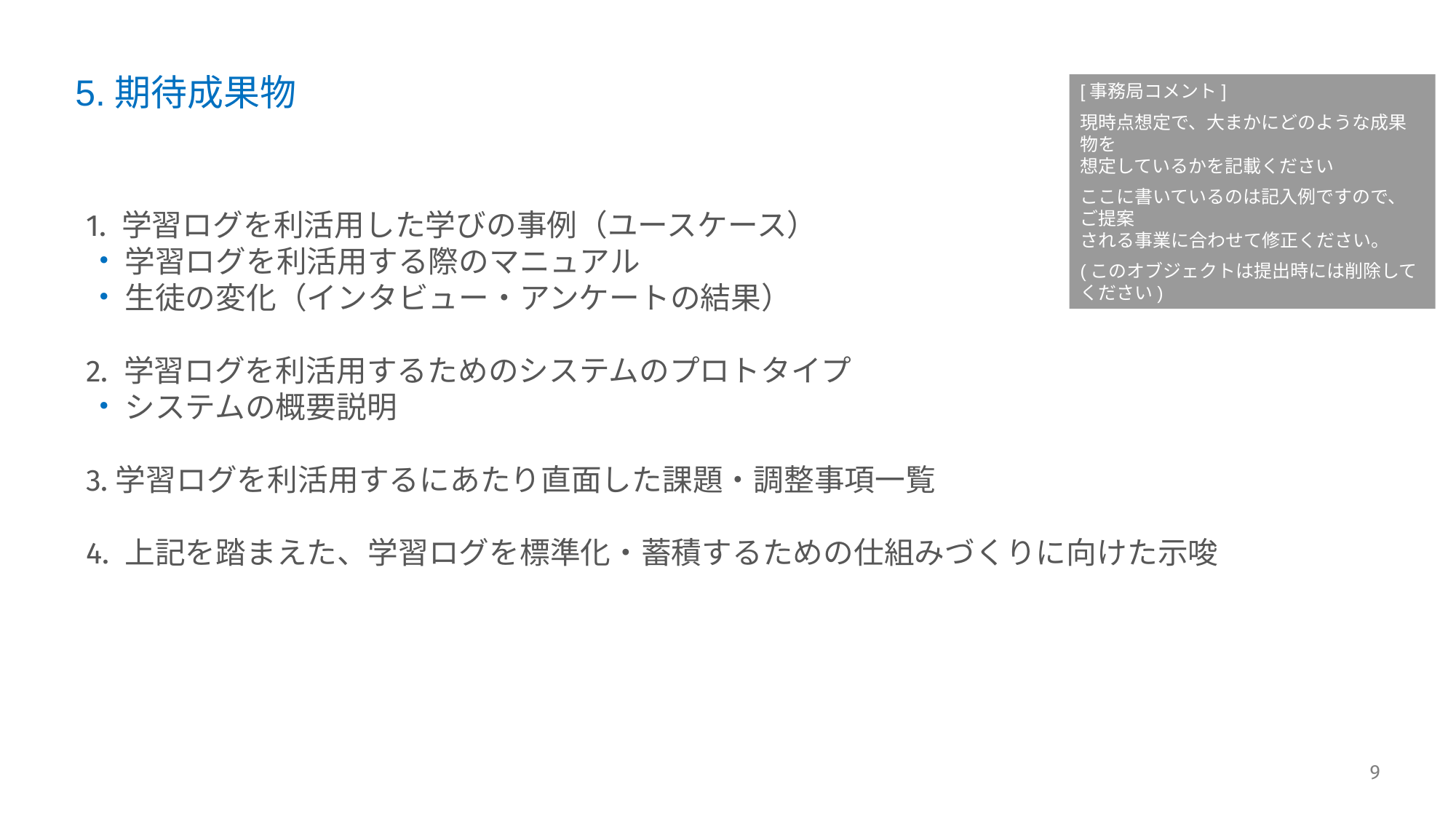

# 5.期待成果物
[事務局コメント]
現時点想定で、大まかにどのような成果物を
想定しているかを記載ください
ここに書いているのは記入例ですので、ご提案
される事業に合わせて修正ください。
(このオブジェクトは提出時には削除してください)
1. 学習ログを利活用した学びの事例（ユースケース）
学習ログを利活用する際のマニュアル
生徒の変化（インタビュー・アンケートの結果）

2. 学習ログを利活用するためのシステムのプロトタイプ
システムの概要説明

3.学習ログを利活用するにあたり直面した課題・調整事項一覧

4. 上記を踏まえた、学習ログを標準化・蓄積するための仕組みづくりに向けた示唆